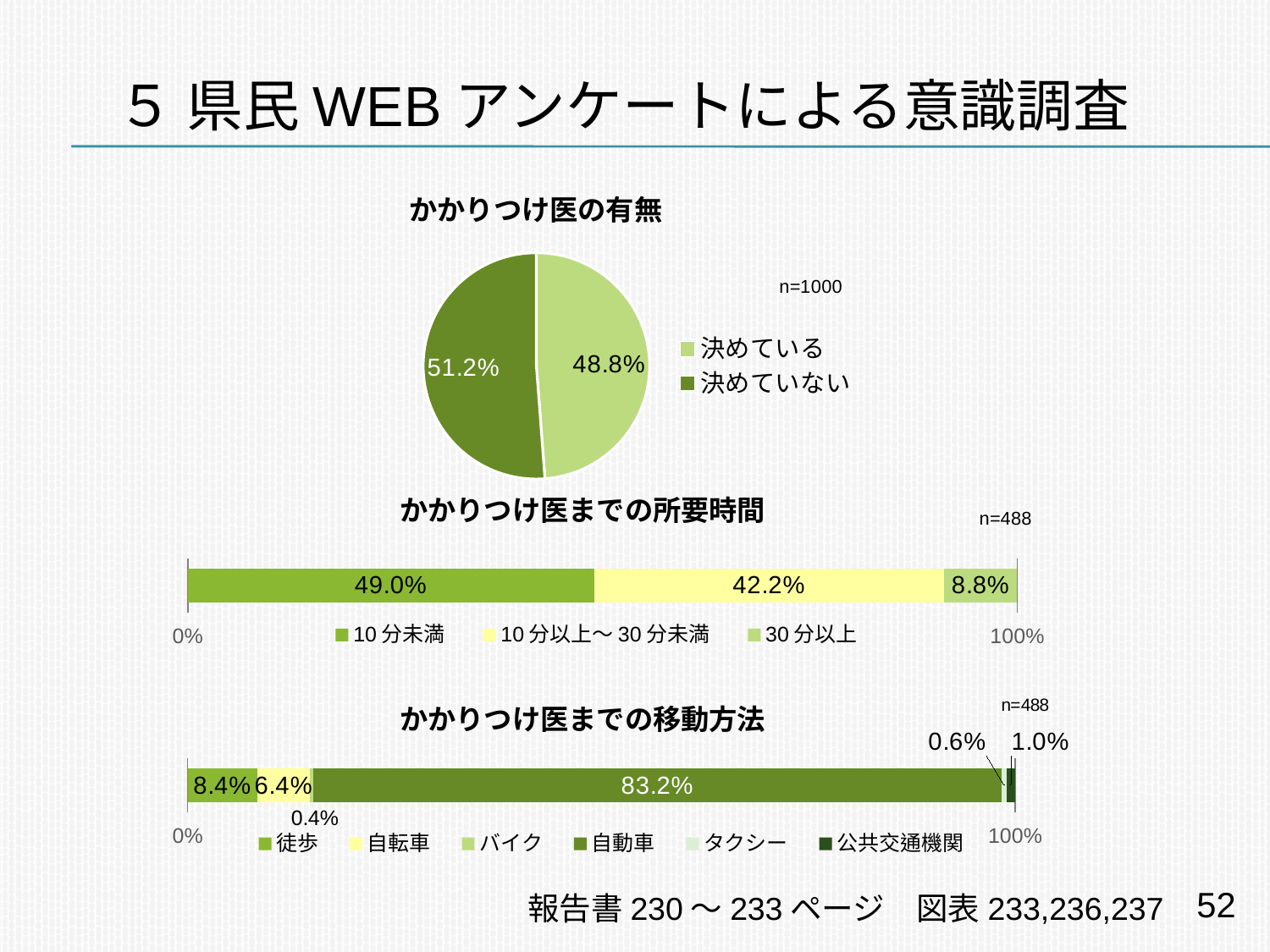

# ５ 県民webアンケートによる意識調査
かかりつけ医の有無

### Chart

| Category |  |
|---|---|
| 決めている | 0.4880000000000003 |
| 決めていない | 0.512 |

### Chart

| Category | 10分未満 | 10分以上～30分未満 | 30分以上 |
|---|---|---|---|
かかりつけ医までの所要時間

### Chart

| Category | 徒歩 | 自転車 | バイク | 自動車 | タクシー | 公共交通機関 |
|---|---|---|---|---|---|---|
かかりつけ医までの移動方法
52
報告書230～233ページ　図表233,236,237